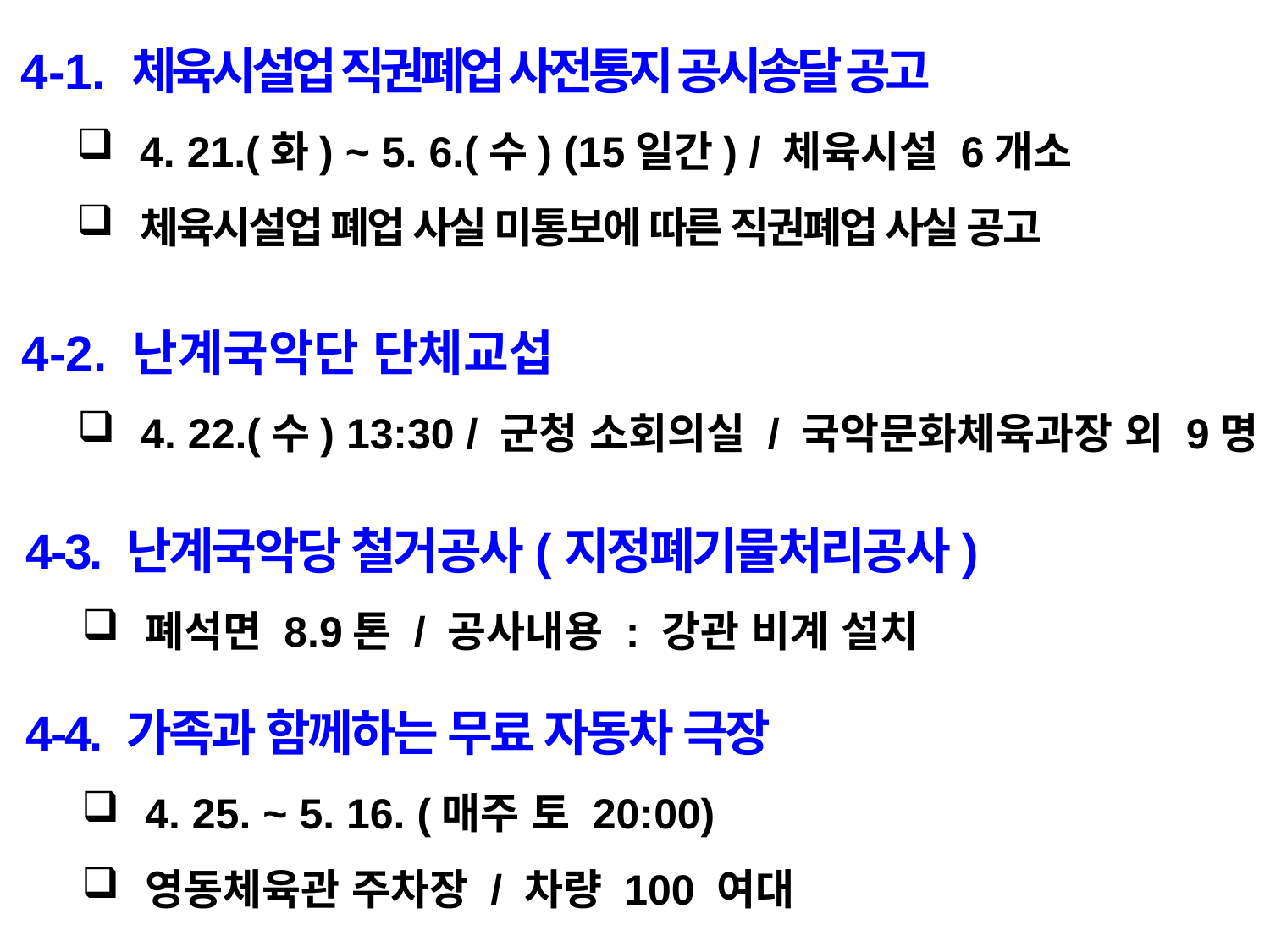

4-1. 체육시설업 직권폐업 사전통지 공시송달 공고
4. 21.(화) ~ 5. 6.(수) (15일간) / 체육시설 6개소
체육시설업 폐업 사실 미통보에 따른 직권폐업 사실 공고
4-2. 난계국악단 단체교섭
4. 22.(수) 13:30 / 군청 소회의실 / 국악문화체육과장 외 9명
4-3. 난계국악당 철거공사(지정폐기물처리공사)
폐석면 8.9톤 / 공사내용 : 강관 비계 설치
4-4. 가족과 함께하는 무료 자동차 극장
4. 25. ~ 5. 16. (매주 토 20:00)
영동체육관 주차장 / 차량 100 여대